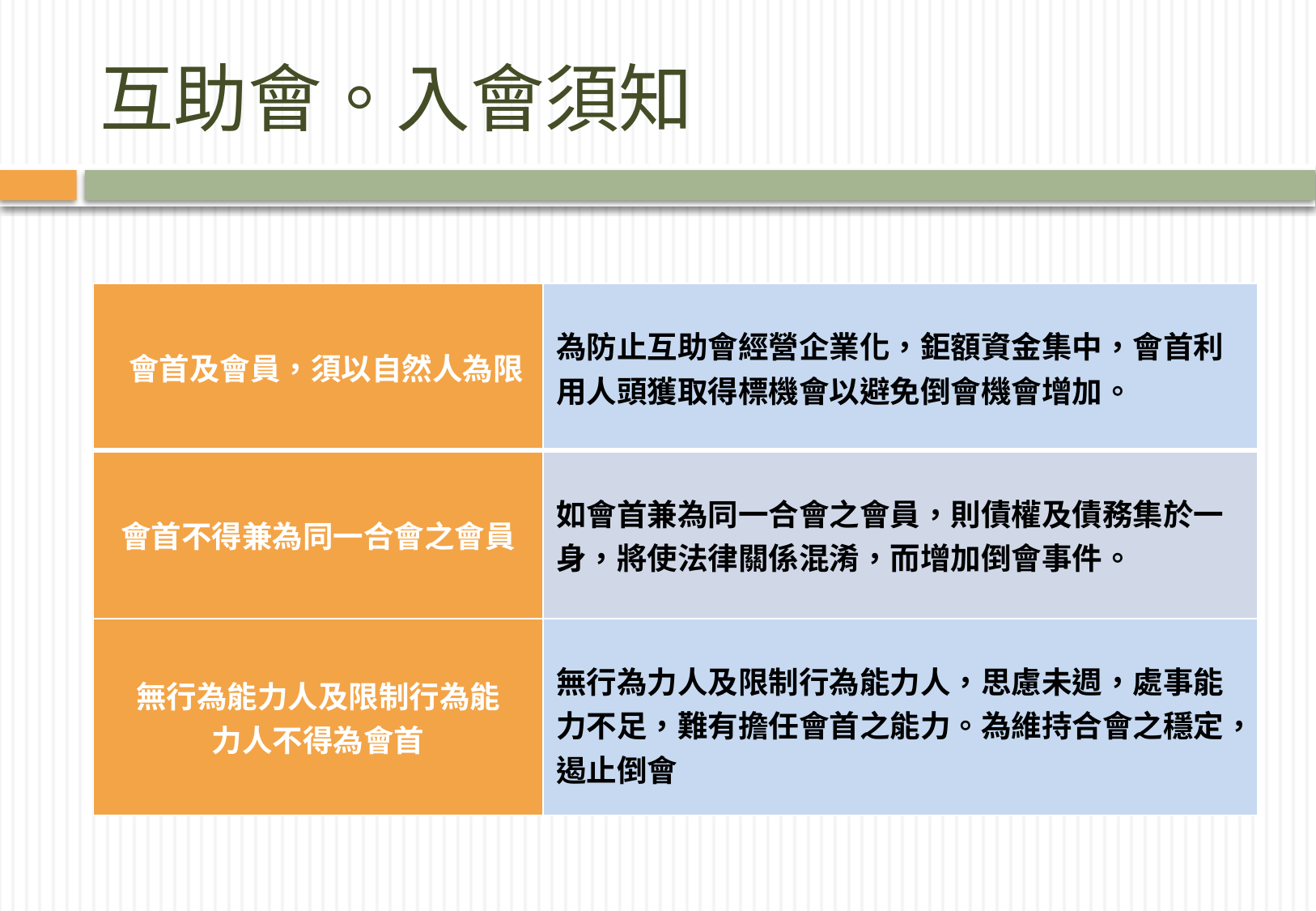

# 互助會。入會須知
| 會首及會員，須以自然人為限 | 為防止互助會經營企業化，鉅額資金集中，會首利用人頭獲取得標機會以避免倒會機會增加。 |
| --- | --- |
| 會首不得兼為同一合會之會員 | 如會首兼為同一合會之會員，則債權及債務集於一身，將使法律關係混淆，而增加倒會事件。 |
| 無行為能力人及限制行為能 力人不得為會首 | 無行為力人及限制行為能力人，思慮未週，處事能力不足，難有擔任會首之能力。為維持合會之穩定，遏止倒會 |